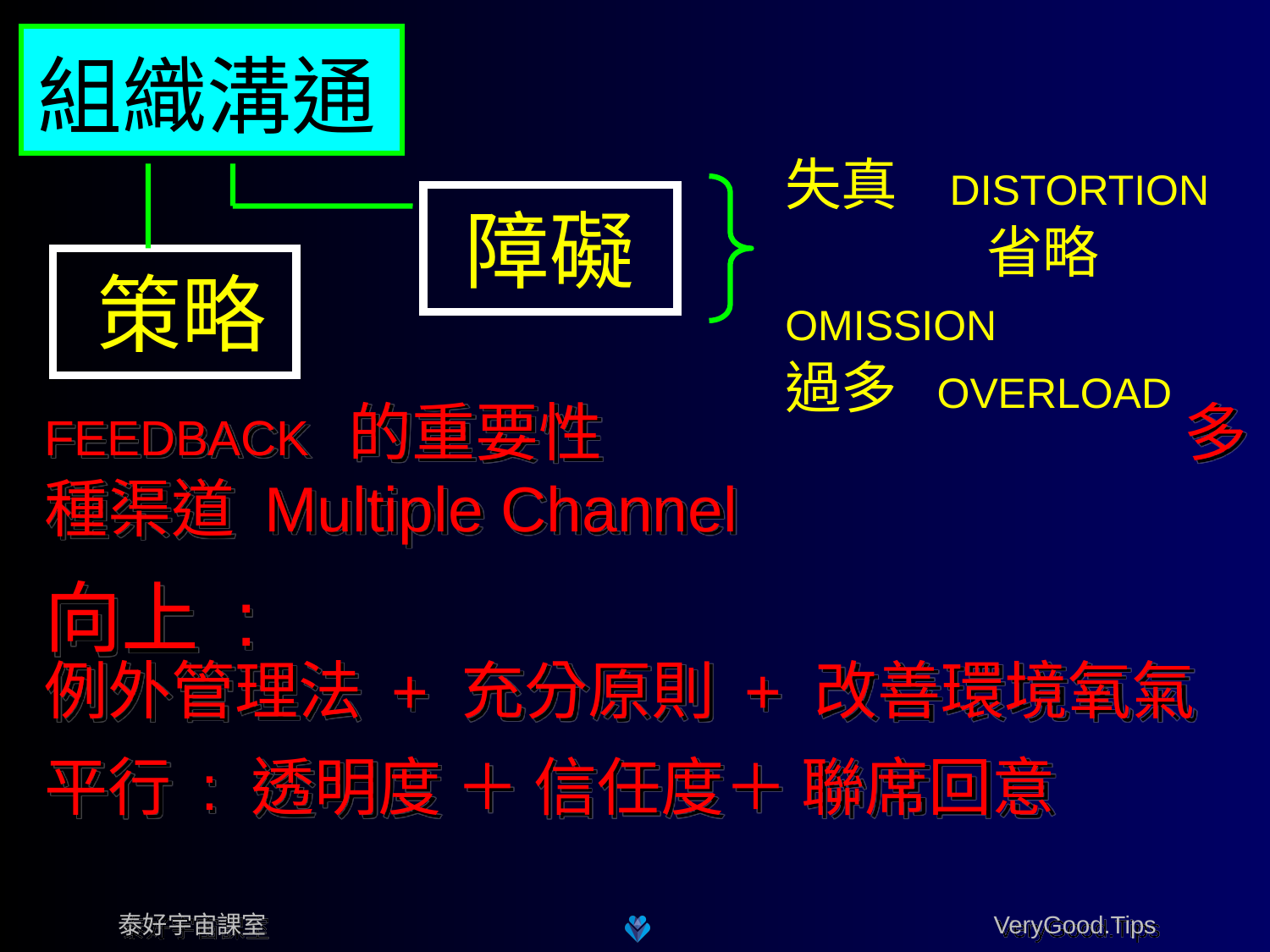

組織溝通
失真   DISTORTION              省略   OMISSION	         過多   OVERLOAD

障礙

 策略
FEEDBACK  的重要性			                                多種渠道 Multiple Channel
向上 :
例外管理法 + 充分原則 + 改善環境氧氣
平行 : 透明度 ＋ 信任度＋ 聯席回意